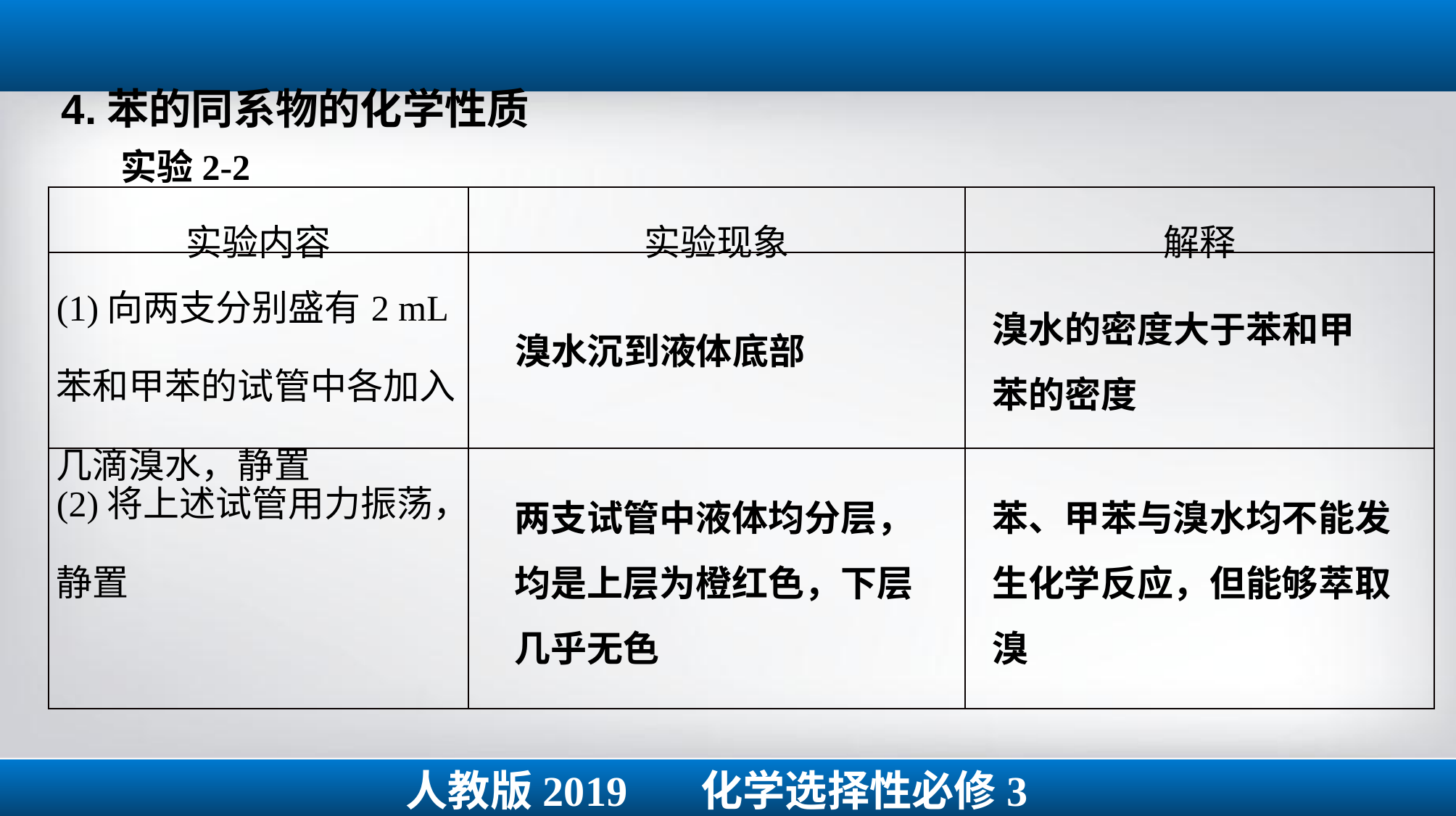

4.苯的同系物的化学性质
实验2-2
| 实验内容 | 实验现象 | 解释 |
| --- | --- | --- |
| (1)向两支分别盛有2 mL苯和甲苯的试管中各加入几滴溴水，静置 |  |  |
| (2)将上述试管用力振荡，静置 |  |  |
溴水的密度大于苯和甲苯的密度
溴水沉到液体底部

两支试管中液体均分层，均是上层为橙红色，下层几乎无色
苯、甲苯与溴水均不能发生化学反应，但能够萃取溴